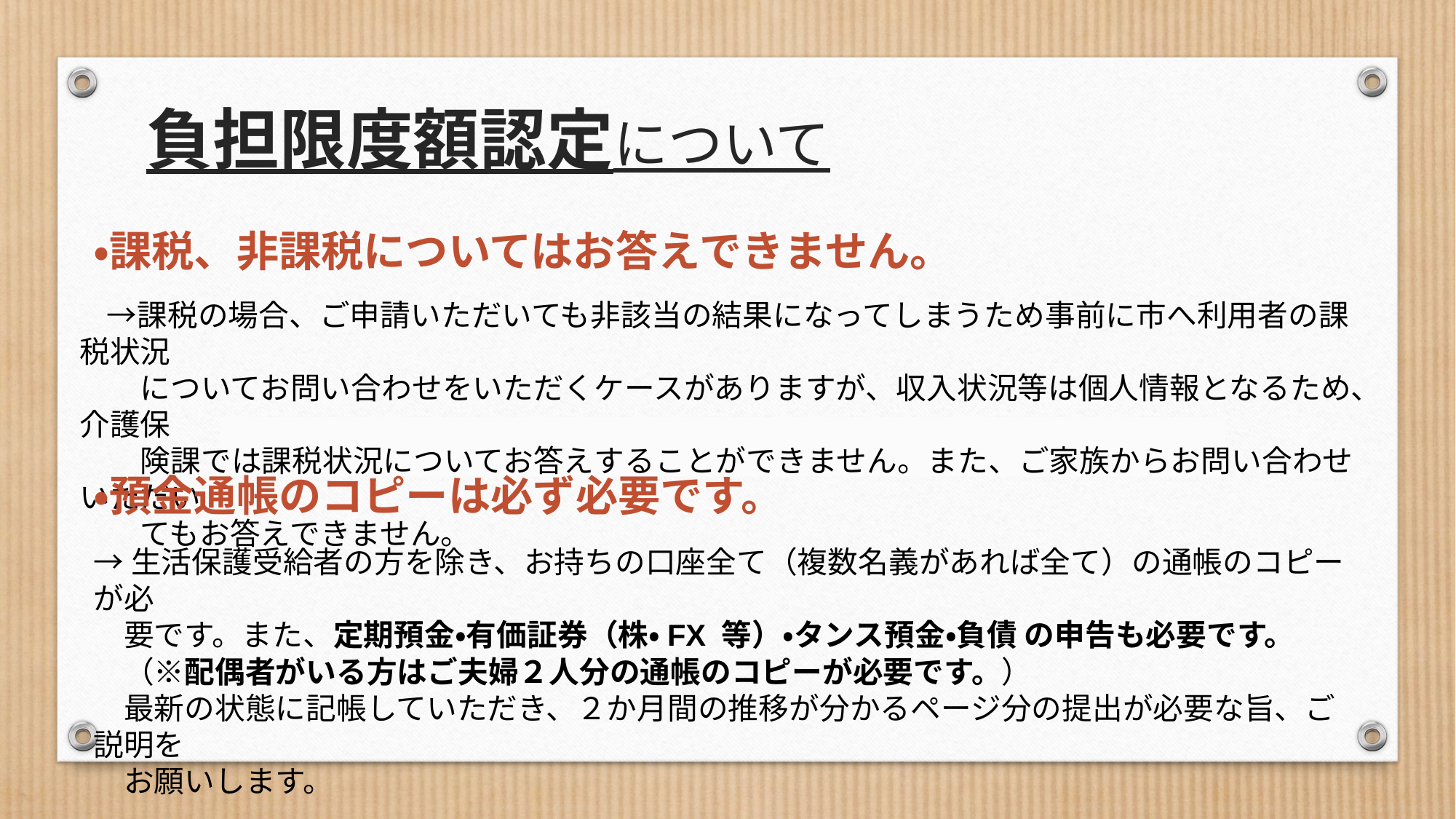

# 負担限度額認定について
・課税、非課税についてはお答えできません。
　→課税の場合、ご申請いただいても非該当の結果になってしまうため事前に市へ利用者の課税状況
　　についてお問い合わせをいただくケースがありますが、収入状況等は個人情報となるため、介護保
　　険課では課税状況についてお答えすることができません。また、ご家族からお問い合わせいただい
　　てもお答えできません。

・預金通帳のコピーは必ず必要です。
→生活保護受給者の方を除き、お持ちの口座全て（複数名義があれば全て）の通帳のコピーが必
　要です。また、定期預金・有価証券（株・FX 等）・タンス預金・負債 の申告も必要です。
　（※配偶者がいる方はご夫婦２人分の通帳のコピーが必要です。）
　最新の状態に記帳していただき、２か月間の推移が分かるページ分の提出が必要な旨、ご説明を
　お願いします。